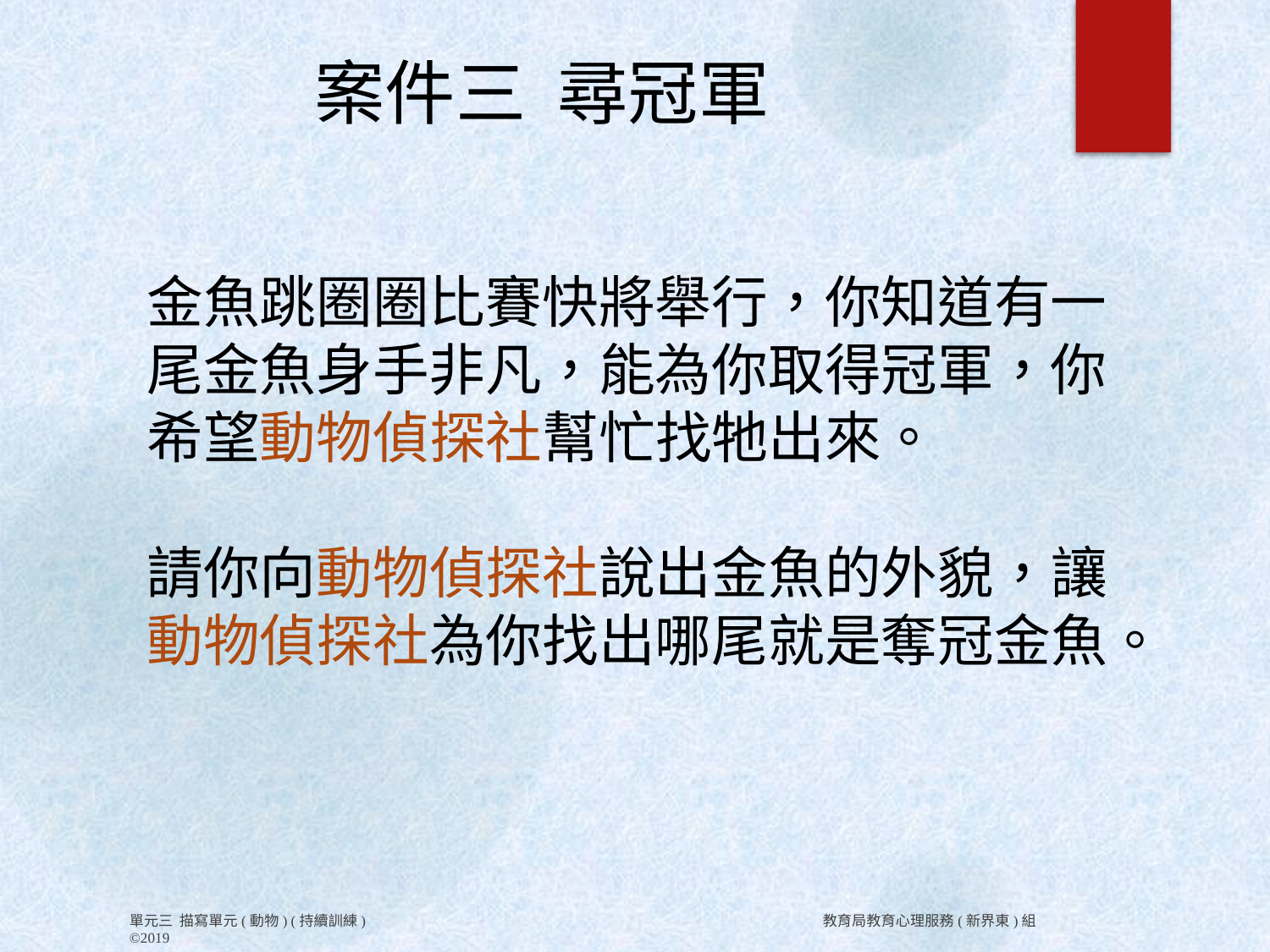

案件三  尋冠軍
金魚跳圈圈比賽快將舉行，你知道有一尾金魚身手非凡，能為你取得冠軍，你希望動物偵探社幫忙找牠出來。

請你向動物偵探社說出金魚的外貌，讓動物偵探社為你找出哪尾就是奪冠金魚。

單元三  描寫單元(動物) (持續訓練)                                                                                                                              教育局教育心理服務(新界東)組 ©2019